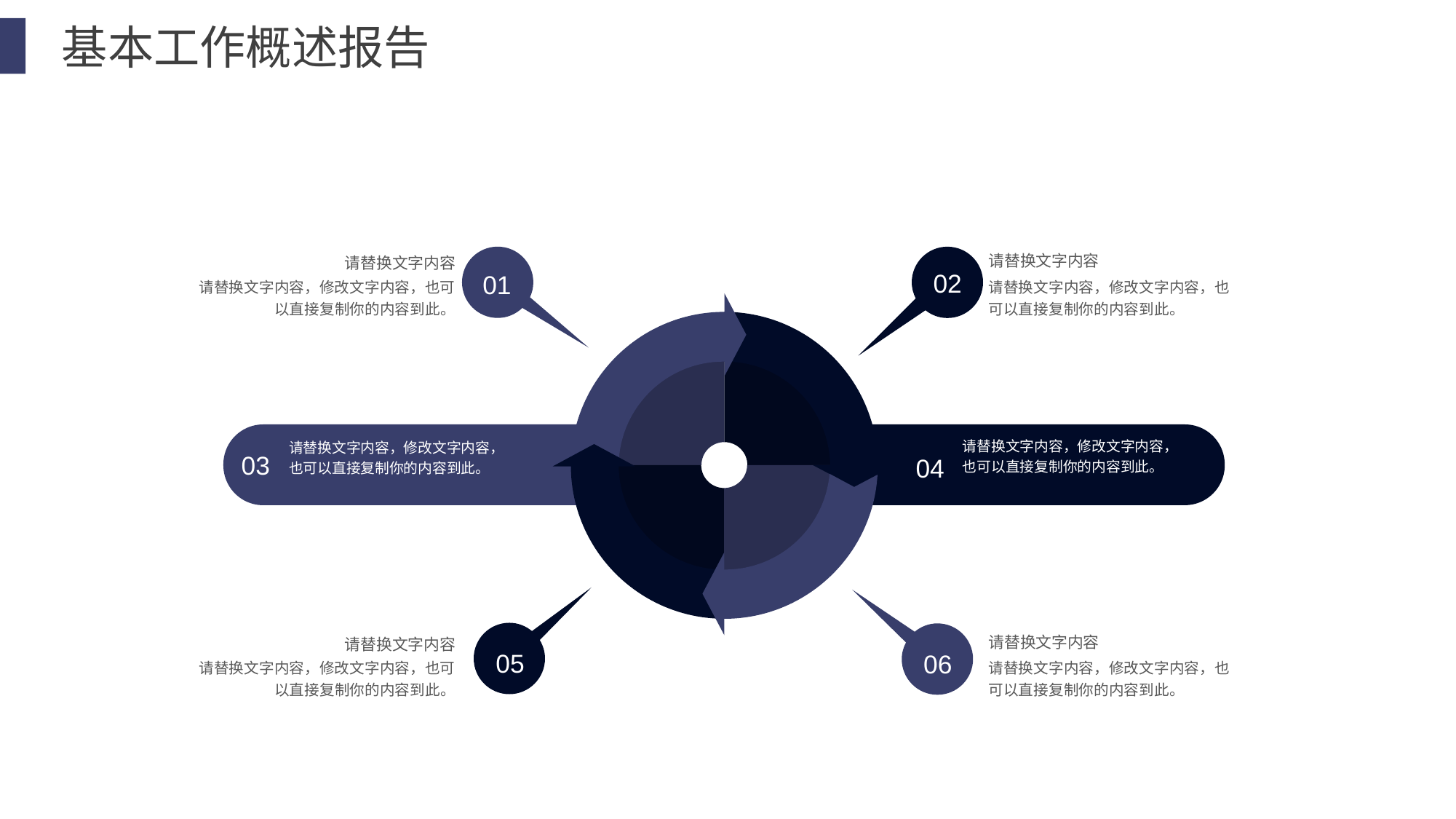

基本工作概述报告

请替换文字内容
请替换文字内容
02
01
请替换文字内容，修改文字内容，也可以直接复制你的内容到此。
请替换文字内容，修改文字内容，也可以直接复制你的内容到此。

请替换文字内容，修改文字内容，也可以直接复制你的内容到此。
请替换文字内容，修改文字内容，也可以直接复制你的内容到此。
03
04

请替换文字内容
请替换文字内容
05
06
请替换文字内容，修改文字内容，也可以直接复制你的内容到此。
请替换文字内容，修改文字内容，也可以直接复制你的内容到此。